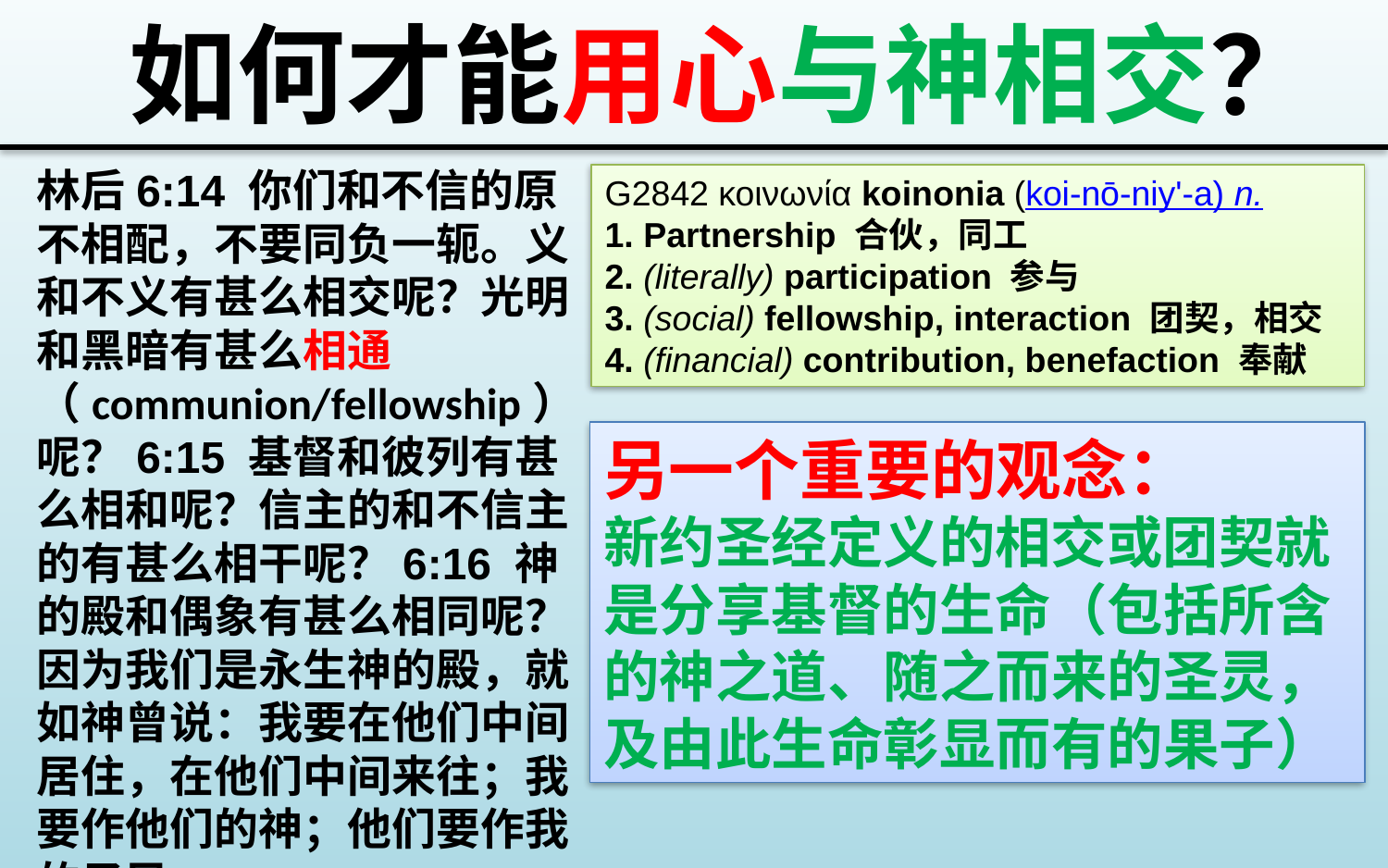

如何才能用心与神相交？
林后6:14 你们和不信的原不相配，不要同负一轭。义和不义有甚么相交呢？光明和黑暗有甚么相通（communion/fellowship）呢？6:15 基督和彼列有甚么相和呢？信主的和不信主的有甚么相干呢？6:16 神的殿和偶象有甚么相同呢？因为我们是永生神的殿，就如神曾说：我要在他们中间居住，在他们中间来往；我要作他们的神；他们要作我的子民。
G2842 κοινωνία koinonia (koi-nō-niy'-a) n.
1. Partnership 合伙，同工
2. (literally) participation 参与
3. (social) fellowship, interaction 团契，相交
4. (financial) contribution, benefaction 奉献
另一个重要的观念：
新约圣经定义的相交或团契就是分享基督的生命（包括所含的神之道、随之而来的圣灵，及由此生命彰显而有的果子）